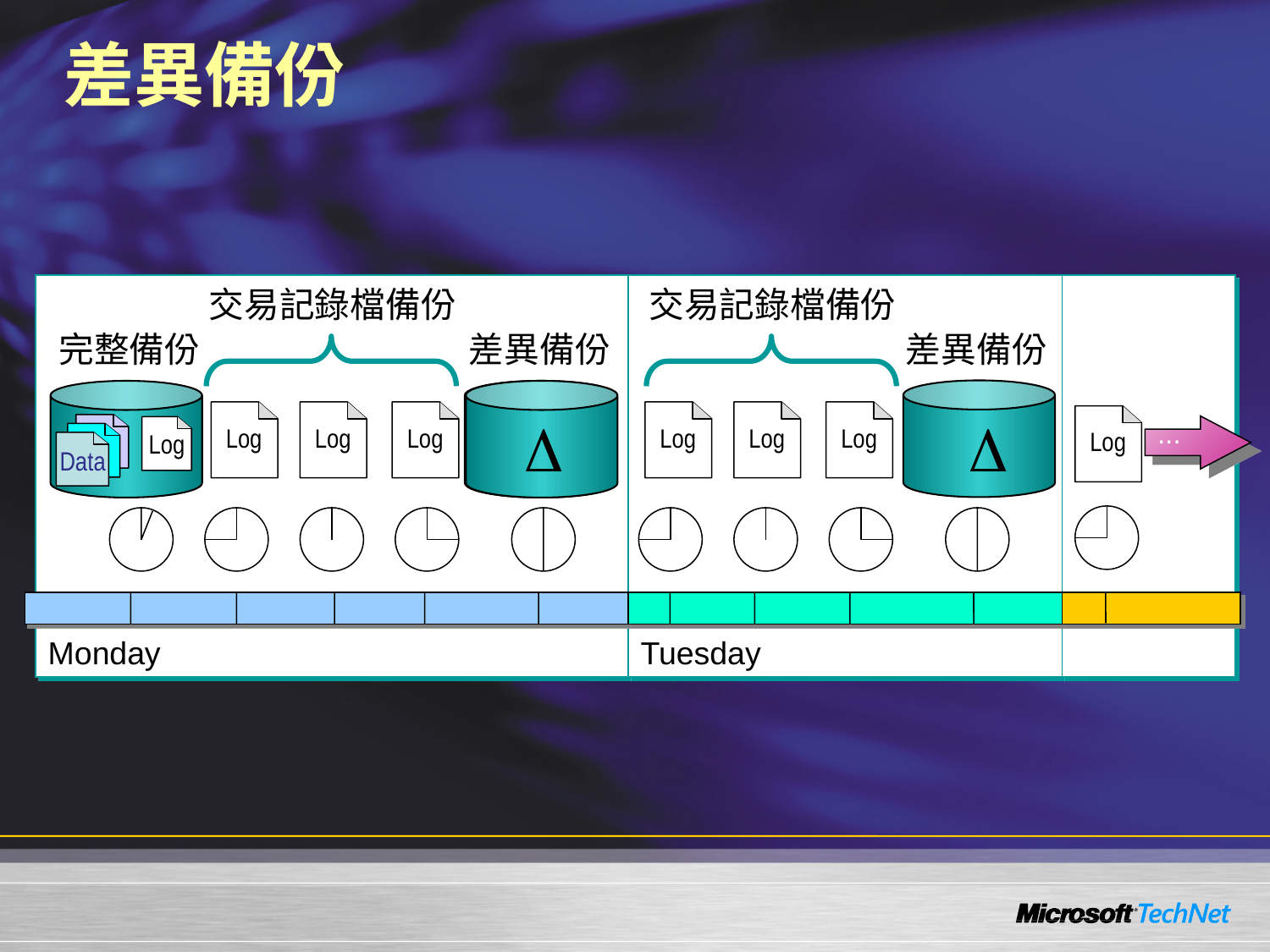

# 差異備份

Monday
Tuesday

交易記錄檔備份
交易記錄檔備份
完整備份
差異備份
差異備份

Data

Log

Data

Log

Log

Log

Log

Log

Log

Log
Δ
Δ

Log
...